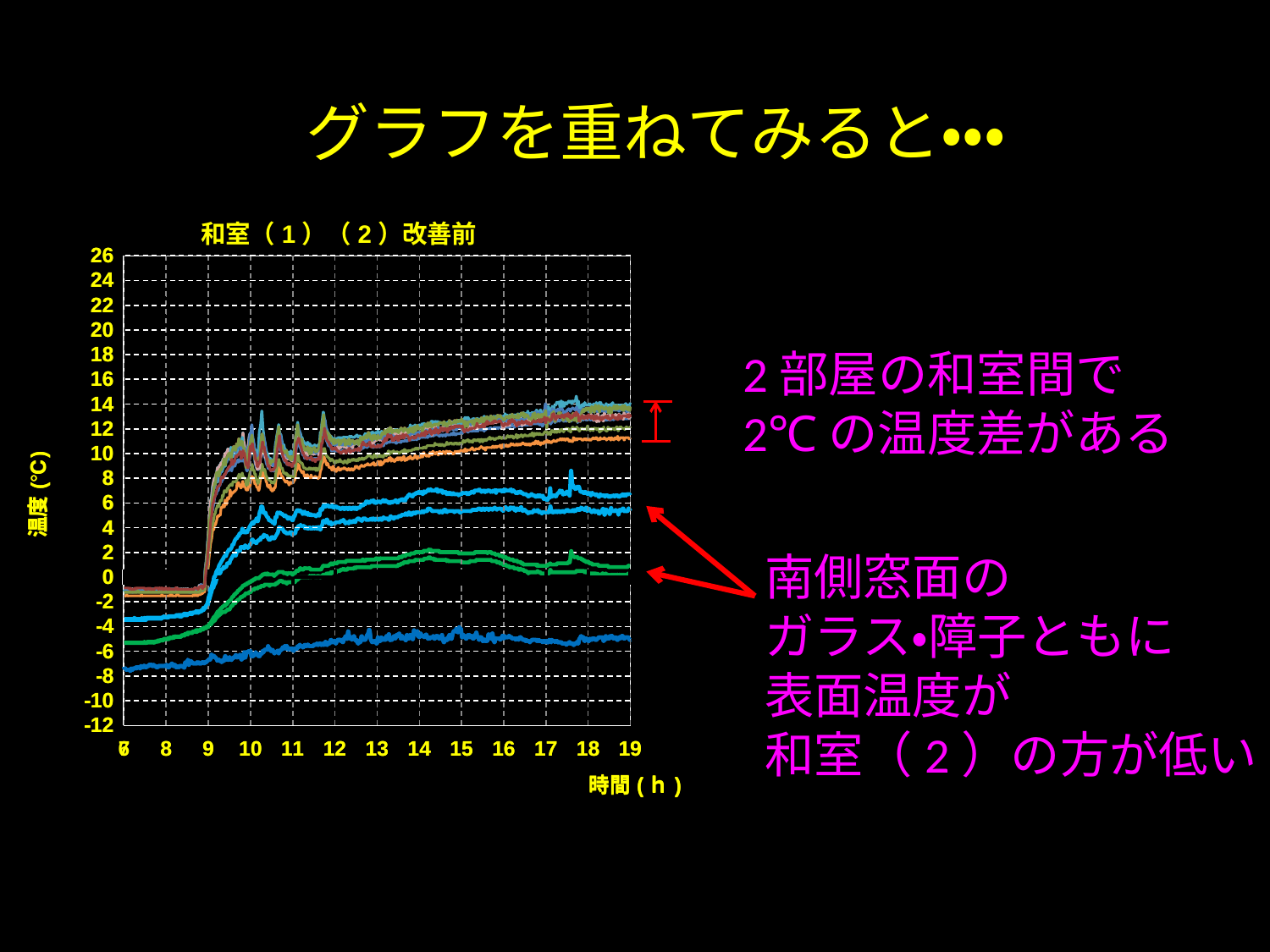

# Ｖ
グラフを重ねてみると・・・

### Chart

| Category |  |  |  |  |  |  | 家の裏　外 | 和室中間　廊下側 | 和室２　廊下側 | 和室２　中央柱　中 | 和室中間　外側 | 和室２　外側 | 和室２　ガラス | 和室２　障子 |
|---|---|---|---|---|---|---|---|---|---|---|---|---|---|---|

### Chart: 和室（1）（2）改善前

| Category |  |  |  |  |  |  |  |  |  |  |  |  |  |  |
|---|---|---|---|---|---|---|---|---|---|---|---|---|---|---|
2部屋の和室間で
2℃の温度差がある
南側窓面の
ガラス・障子ともに
表面温度が
和室（2）の方が低い